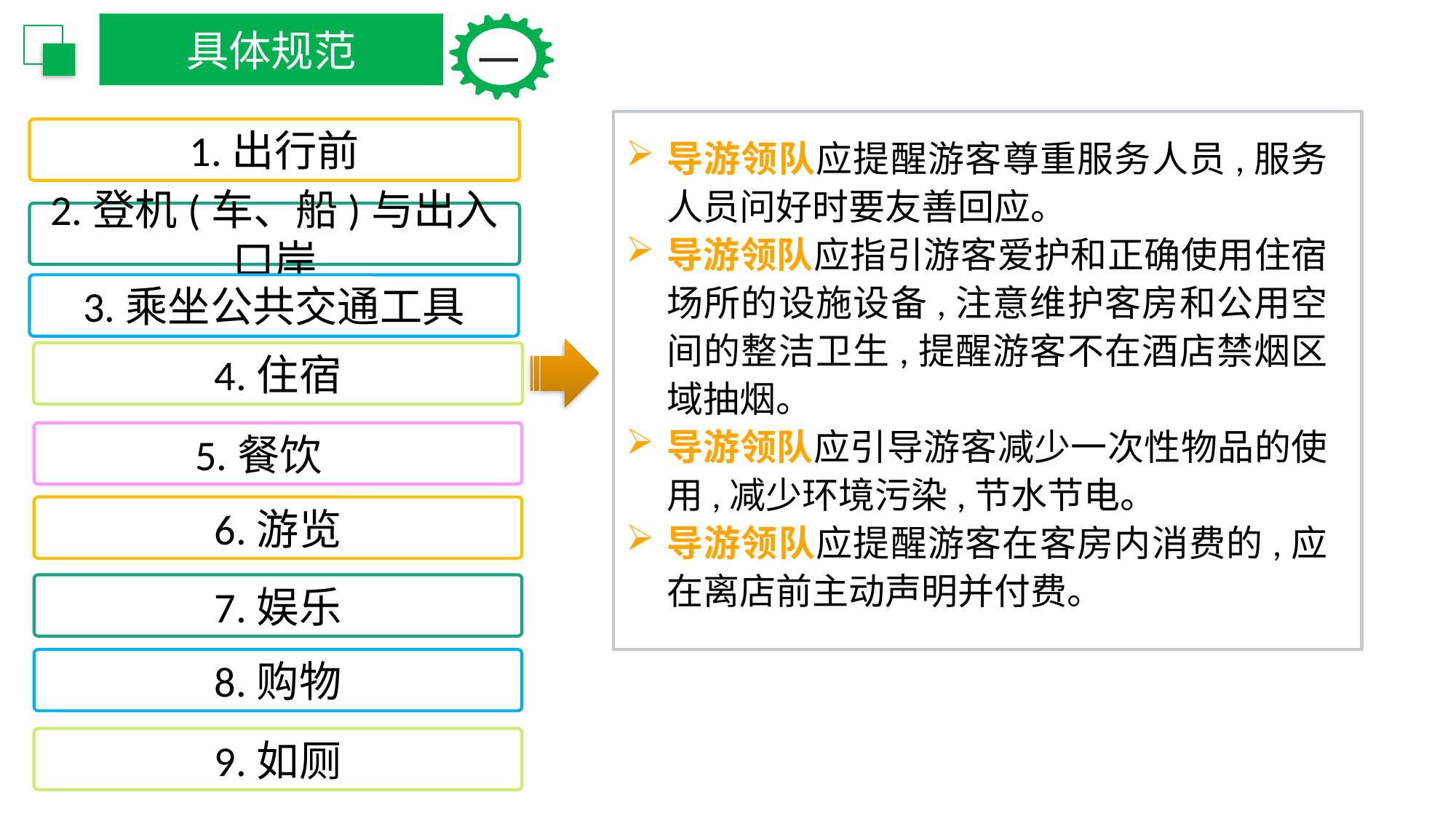

具体规范

一

1.出行前
导游领队应提醒游客尊重服务人员,服务人员问好时要友善回应。
导游领队应指引游客爱护和正确使用住宿场所的设施设备,注意维护客房和公用空间的整洁卫生,提醒游客不在酒店禁烟区域抽烟。
导游领队应引导游客减少一次性物品的使用,减少环境污染,节水节电。
导游领队应提醒游客在客房内消费的,应在离店前主动声明并付费。
2.登机(车、船)与出入口岸
3.乘坐公共交通工具

4.住宿
5.餐饮
6.游览
7.娱乐
8.购物
9.如厕